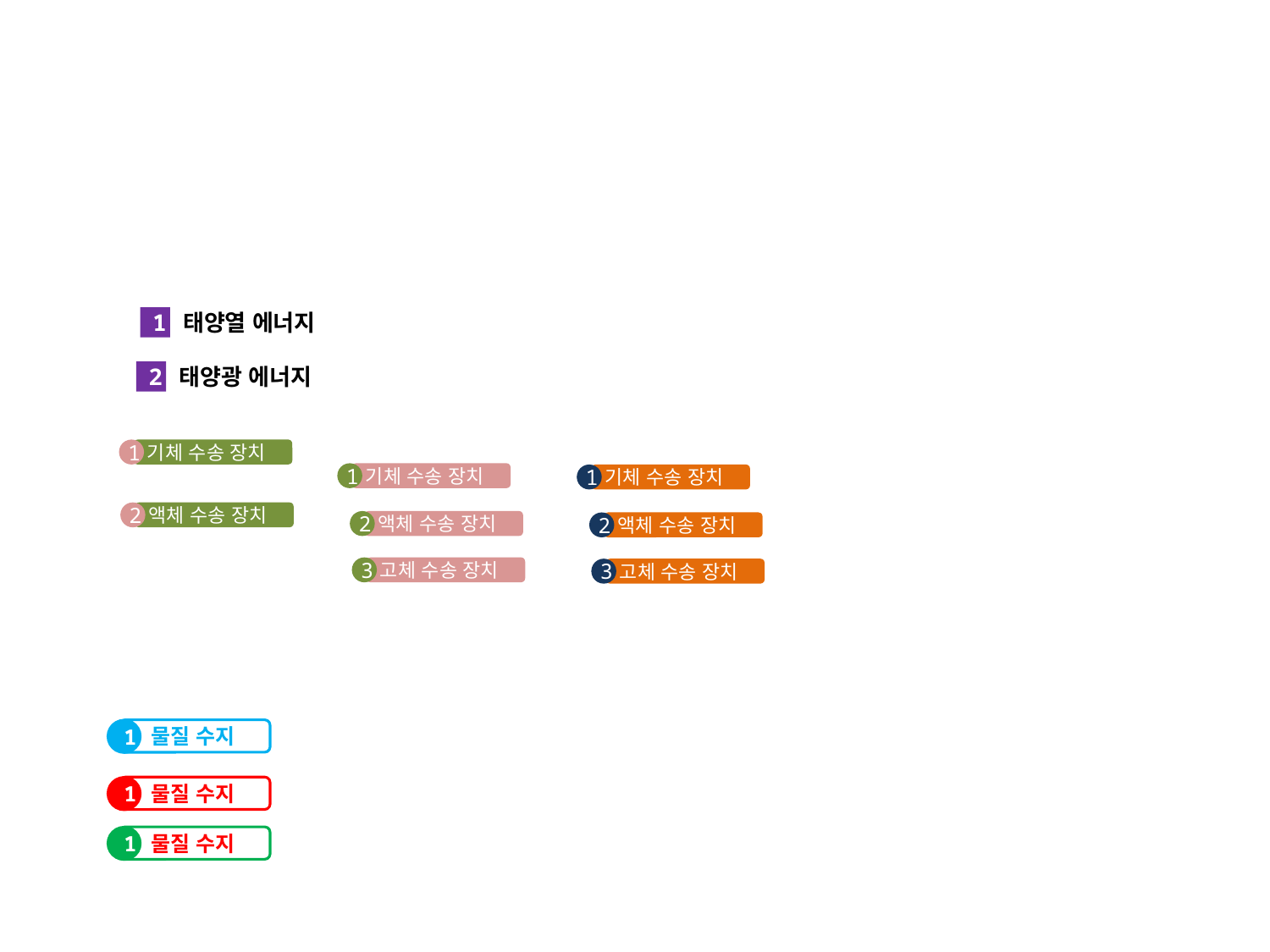

1
태양열 에너지
2
태양광 에너지
1
기체 수송 장치
1
기체 수송 장치
1
기체 수송 장치
2
액체 수송 장치
2
액체 수송 장치
2
액체 수송 장치
3
고체 수송 장치
3
고체 수송 장치
1
  물질 수지
1
  물질 수지
1
  물질 수지